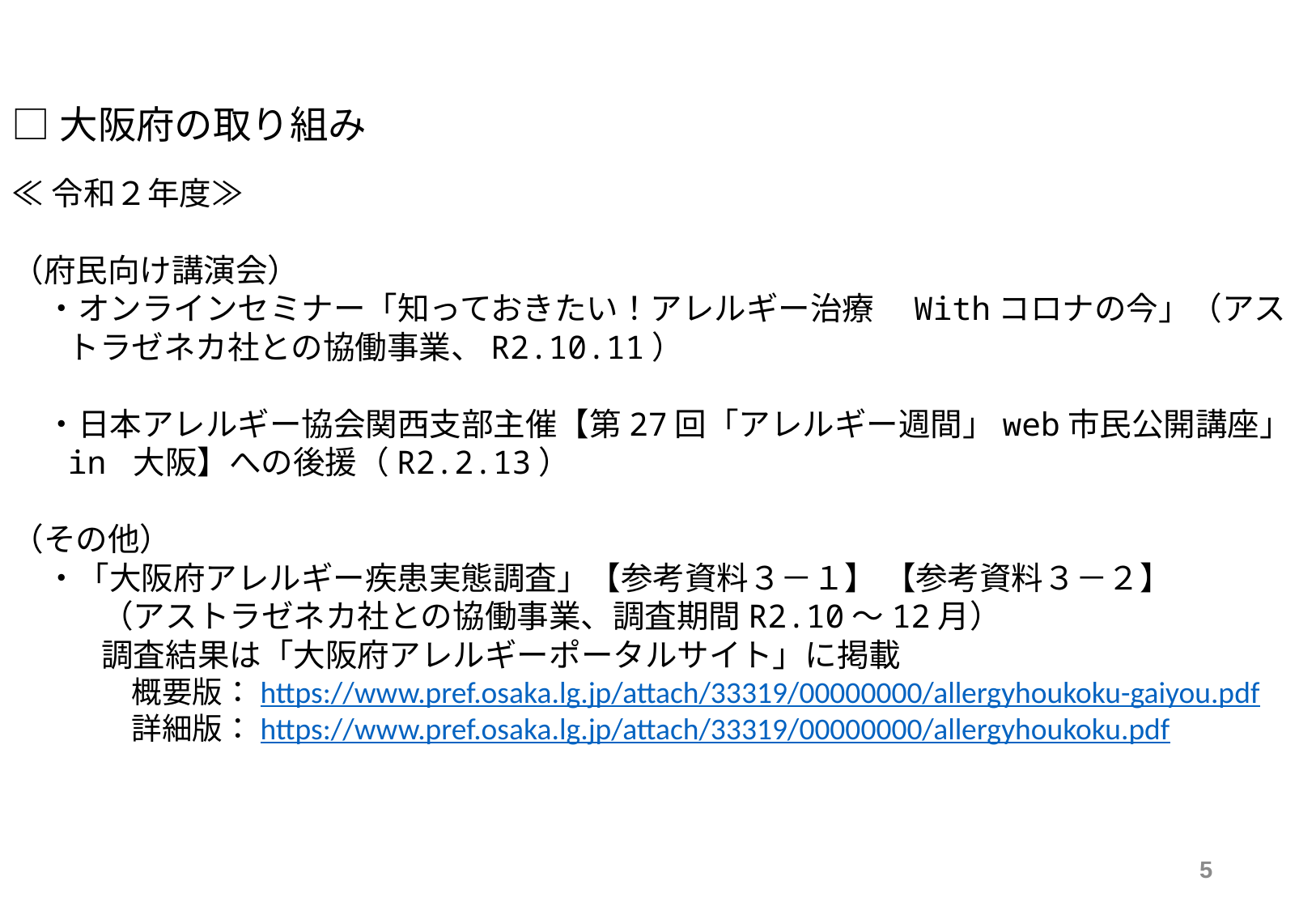

□大阪府の取り組み
≪令和２年度≫

（府民向け講演会）
・オンラインセミナー「知っておきたい！アレルギー治療　Withコロナの今」（アストラゼネカ社との協働事業、R2.10.11）

・日本アレルギー協会関西支部主催【第27回「アレルギー週間」web市民公開講座」in 大阪】への後援（R2.2.13）

（その他）
・「大阪府アレルギー疾患実態調査」【参考資料３－１】 【参考資料３－２】
（アストラゼネカ社との協働事業、調査期間R2.10～12月）
調査結果は「大阪府アレルギーポータルサイト」に掲載
概要版：https://www.pref.osaka.lg.jp/attach/33319/00000000/allergyhoukoku-gaiyou.pdf
詳細版：https://www.pref.osaka.lg.jp/attach/33319/00000000/allergyhoukoku.pdf

5